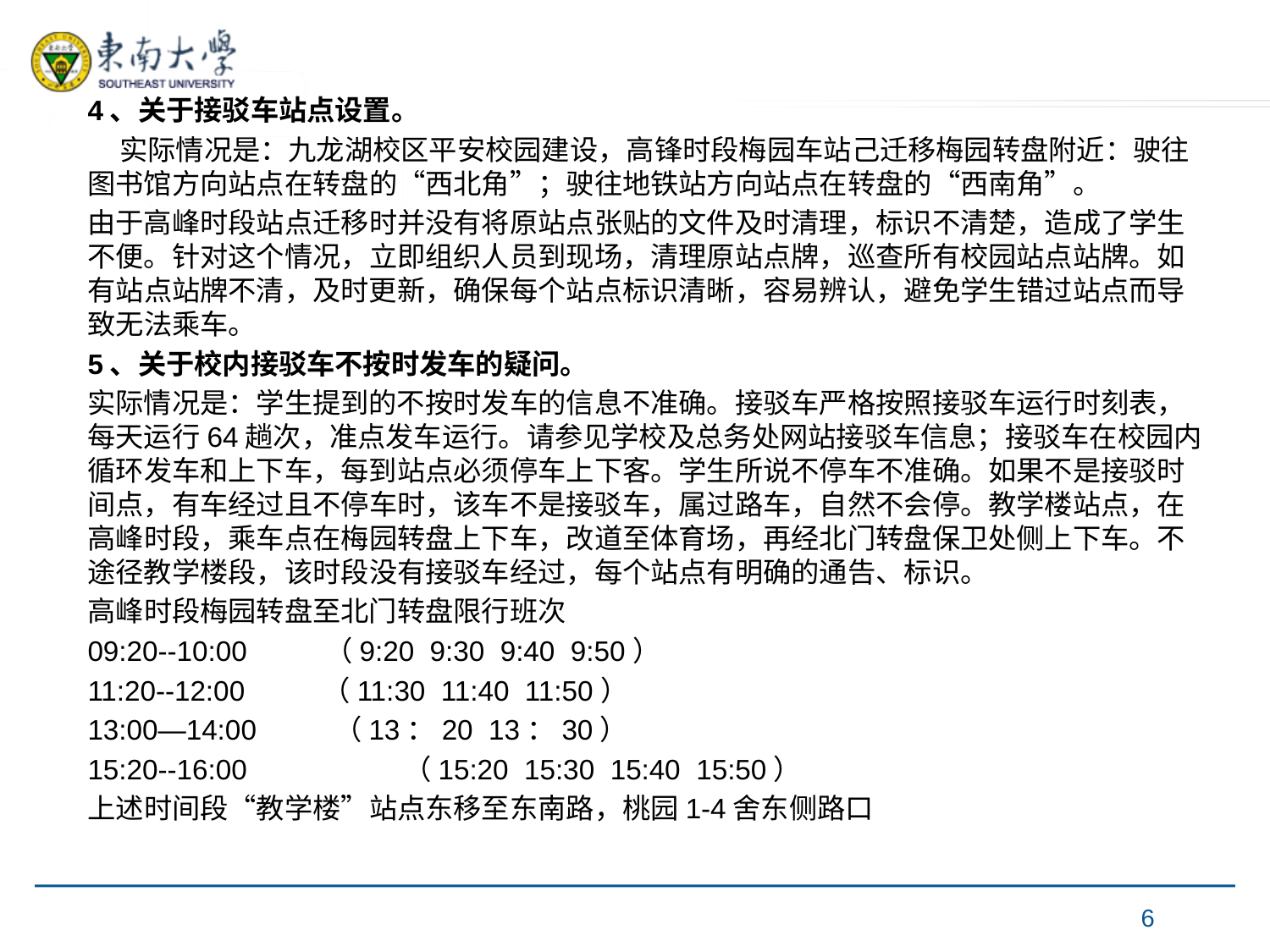

4、关于接驳车站点设置。
    实际情况是：九龙湖校区平安校园建设，高锋时段梅园车站己迁移梅园转盘附近：驶往图书馆方向站点在转盘的“西北角”；驶往地铁站方向站点在转盘的“西南角”。
由于高峰时段站点迁移时并没有将原站点张贴的文件及时清理，标识不清楚，造成了学生不便。针对这个情况，立即组织人员到现场，清理原站点牌，巡查所有校园站点站牌。如有站点站牌不清，及时更新，确保每个站点标识清晰，容易辨认，避免学生错过站点而导致无法乘车。
5、关于校内接驳车不按时发车的疑问。
实际情况是：学生提到的不按时发车的信息不准确。接驳车严格按照接驳车运行时刻表，每天运行64趟次，准点发车运行。请参见学校及总务处网站接驳车信息；接驳车在校园内循环发车和上下车，每到站点必须停车上下客。学生所说不停车不准确。如果不是接驳时间点，有车经过且不停车时，该车不是接驳车，属过路车，自然不会停。教学楼站点，在高峰时段，乘车点在梅园转盘上下车，改道至体育场，再经北门转盘保卫处侧上下车。不途径教学楼段，该时段没有接驳车经过，每个站点有明确的通告、标识。
高峰时段梅园转盘至北门转盘限行班次
09:20--10:00         （9:20  9:30  9:40  9:50）
11:20--12:00         （11:30  11:40  11:50）
13:00—14:00         （13：20  13：30）
15:20--16:00	       （15:20  15:30  15:40  15:50）
上述时间段“教学楼”站点东移至东南路，桃园1-4舍东侧路口